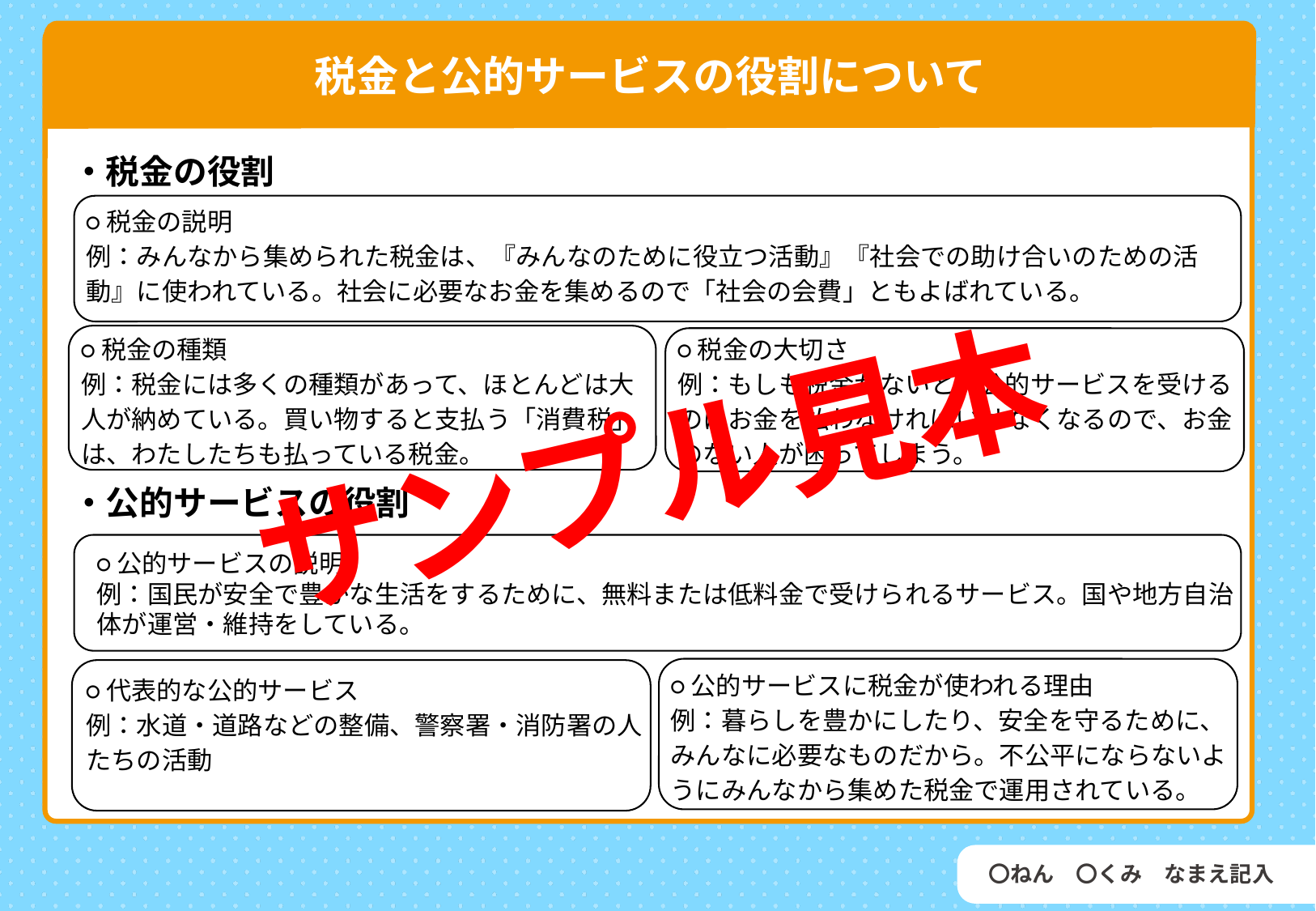

税金と公的サービスの役割について
税金とは
・税金の役割

○税金の説明
例：みんなから集められた税金は、『みんなのために役立つ活動』『社会での助け合いのための活動』に使われている。社会に必要なお金を集めるので「社会の会費」ともよばれている。

○税金の大切さ
例：もしも税金がないと、公的サービスを受けるのにお金を払わなければいけなくなるので、お金のない人が困ってしまう。
○税金の種類
例：税金には多くの種類があって、ほとんどは大人が納めている。買い物すると支払う「消費税」は、わたしたちも払っている税金。

サンプル見本
・公的サービスの役割

○公的サービスの説明
例：国民が安全で豊かな生活をするために、無料または低料金で受けられるサービス。国や地方自治体が運営・維持をしている。

○公的サービスに税金が使われる理由
例：暮らしを豊かにしたり、安全を守るために、みんなに必要なものだから。不公平にならないようにみんなから集めた税金で運用されている。
○代表的な公的サービス
例：水道・道路などの整備、警察署・消防署の人たちの活動
発見

〇ねん　〇くみ　なまえ記入